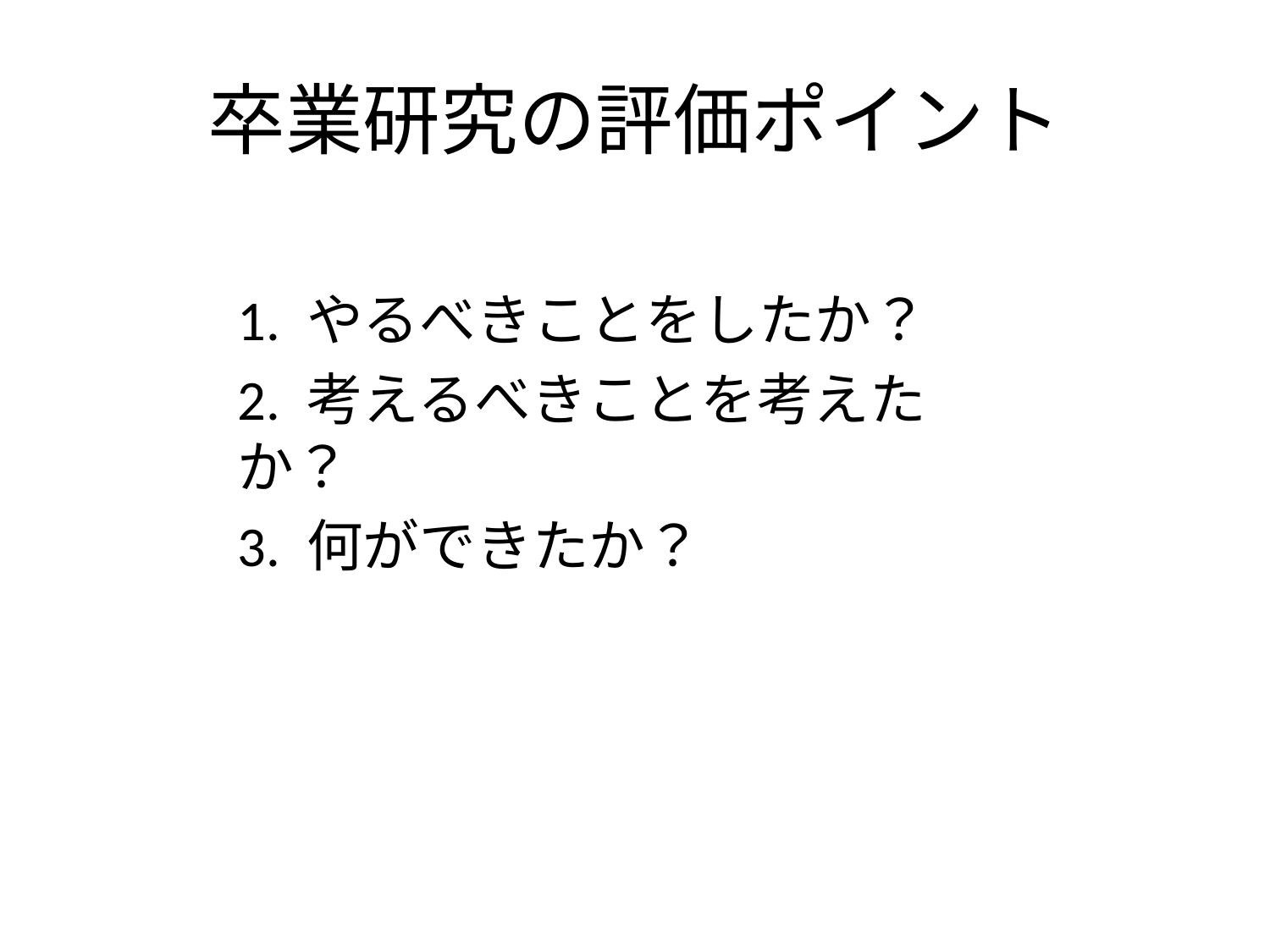

# 卒業研究の評価ポイント
1. やるべきことをしたか？
2. 考えるべきことを考えたか？
3. 何ができたか？